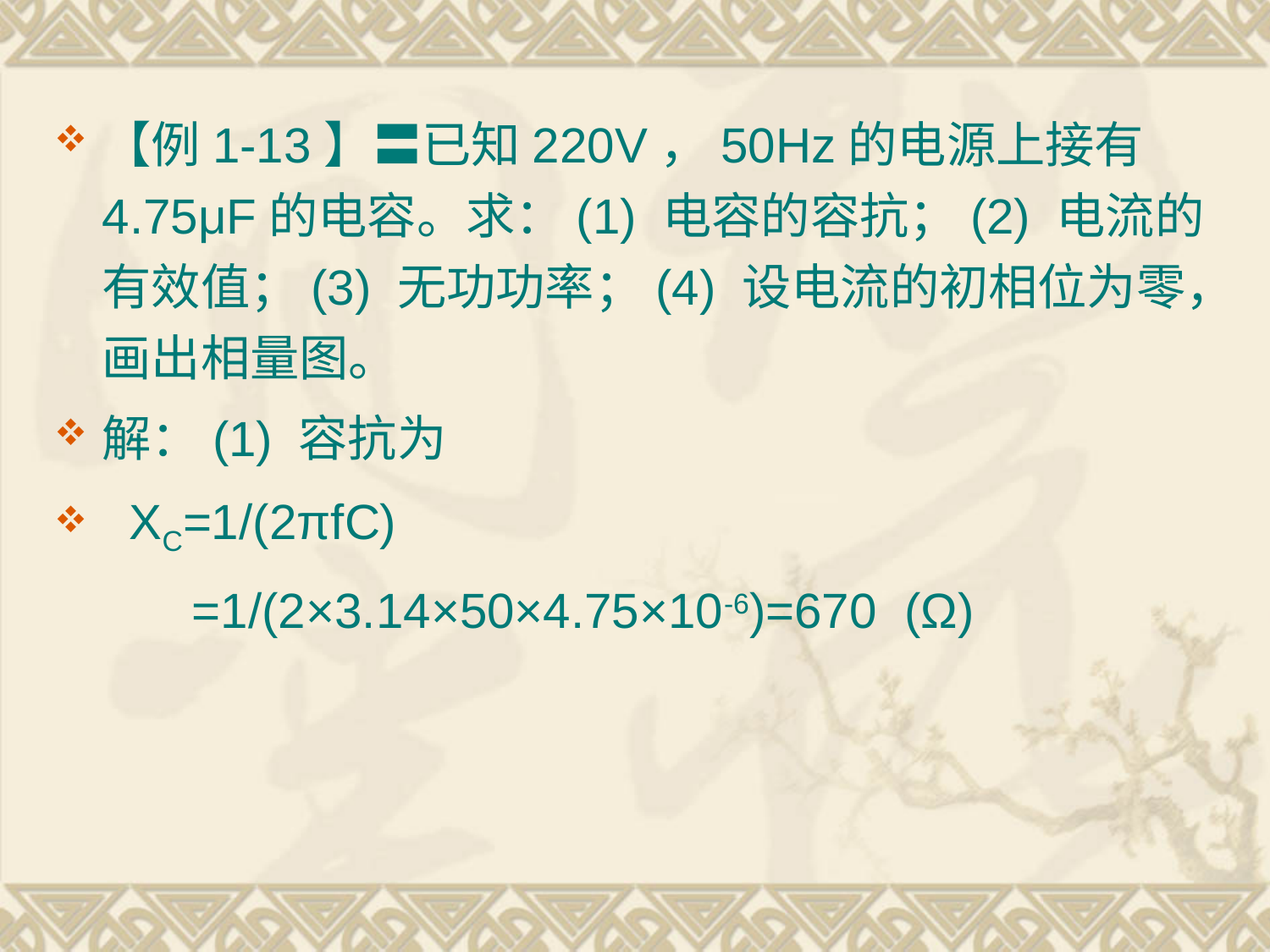

【例1-13】〓已知220V，50Hz的电源上接有4.75μF的电容。求：(1) 电容的容抗；(2) 电流的有效值；(3) 无功功率；(4) 设电流的初相位为零，画出相量图。
解：(1) 容抗为
  XC=1/(2πfC)
          =1/(2×3.14×50×4.75×10-6)=670  (Ω)